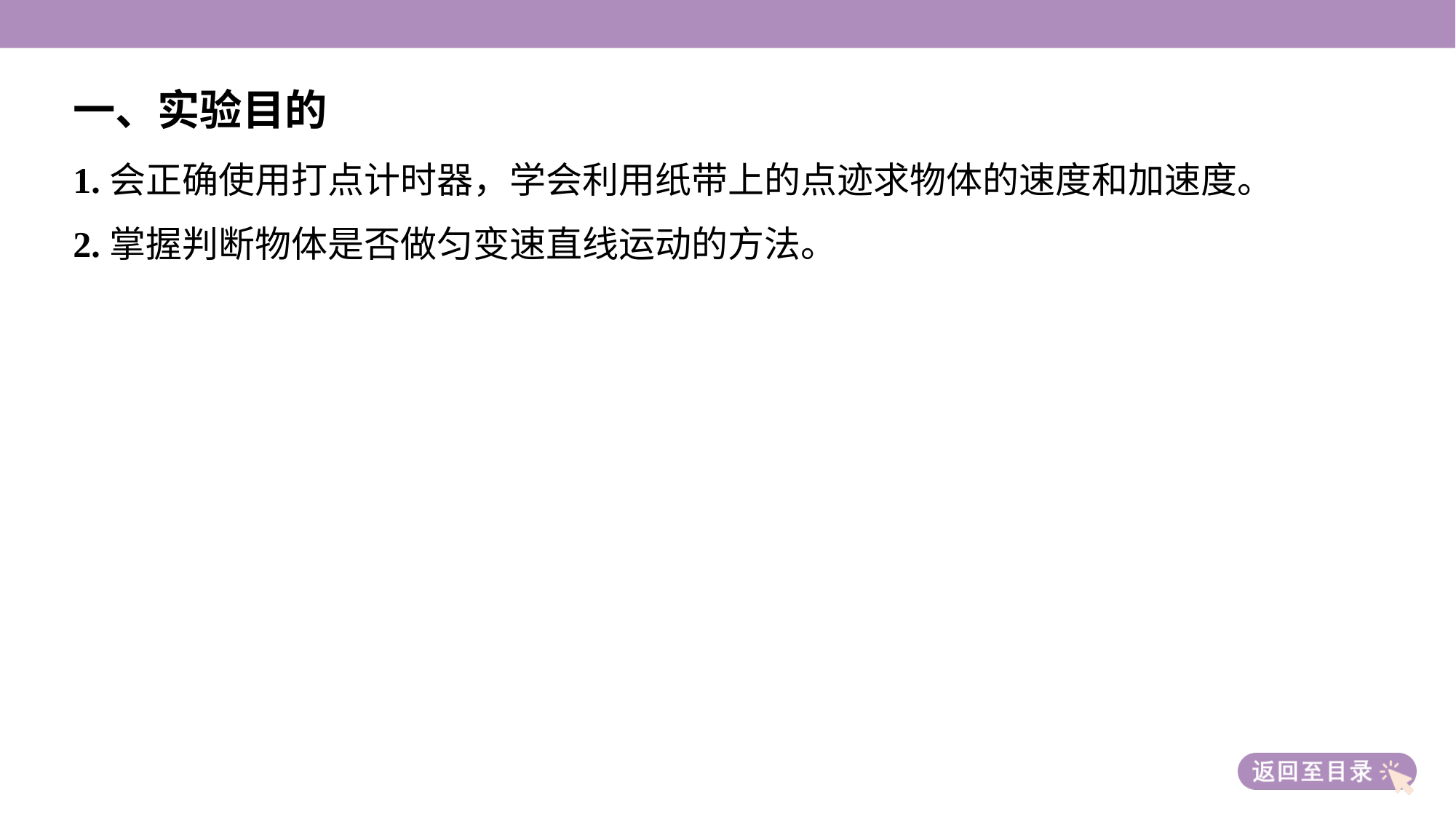

一、实验目的
1.会正确使用打点计时器，学会利用纸带上的点迹求物体的速度和加速度。
2.掌握判断物体是否做匀变速直线运动的方法。